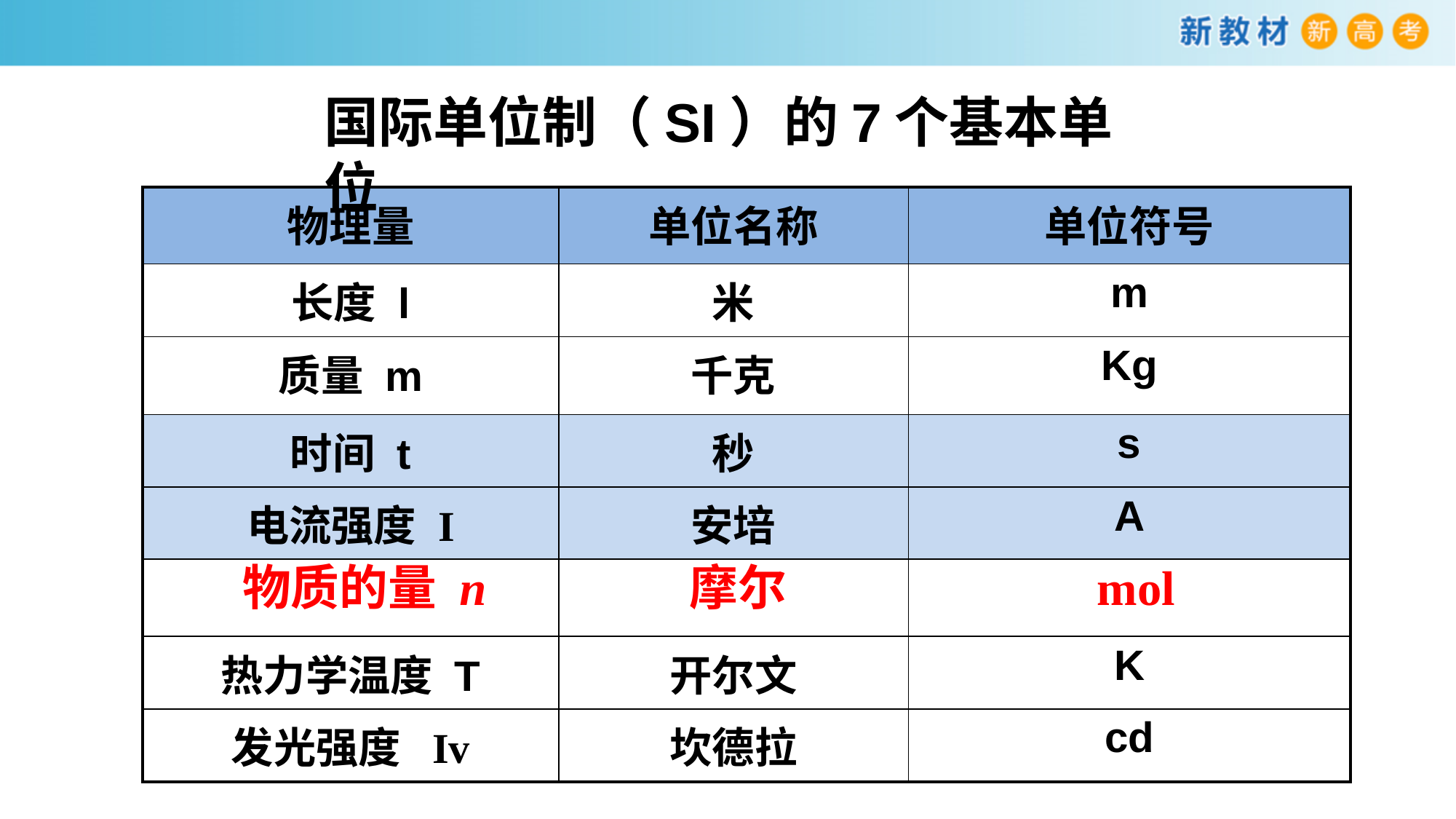

国际单位制（SI）的7个基本单位
| 物理量 | 单位名称 | 单位符号 |
| --- | --- | --- |
| 长度 l | 米 | m |
| 质量 m | 千克 | Kg |
| 时间 t | 秒 | s |
| 电流强度 I | 安培 | A |
|  |  |  |
| 热力学温度 T | 开尔文 | K |
| 发光强度 Iv | 坎德拉 | cd |

物质的量 n

摩尔
mol